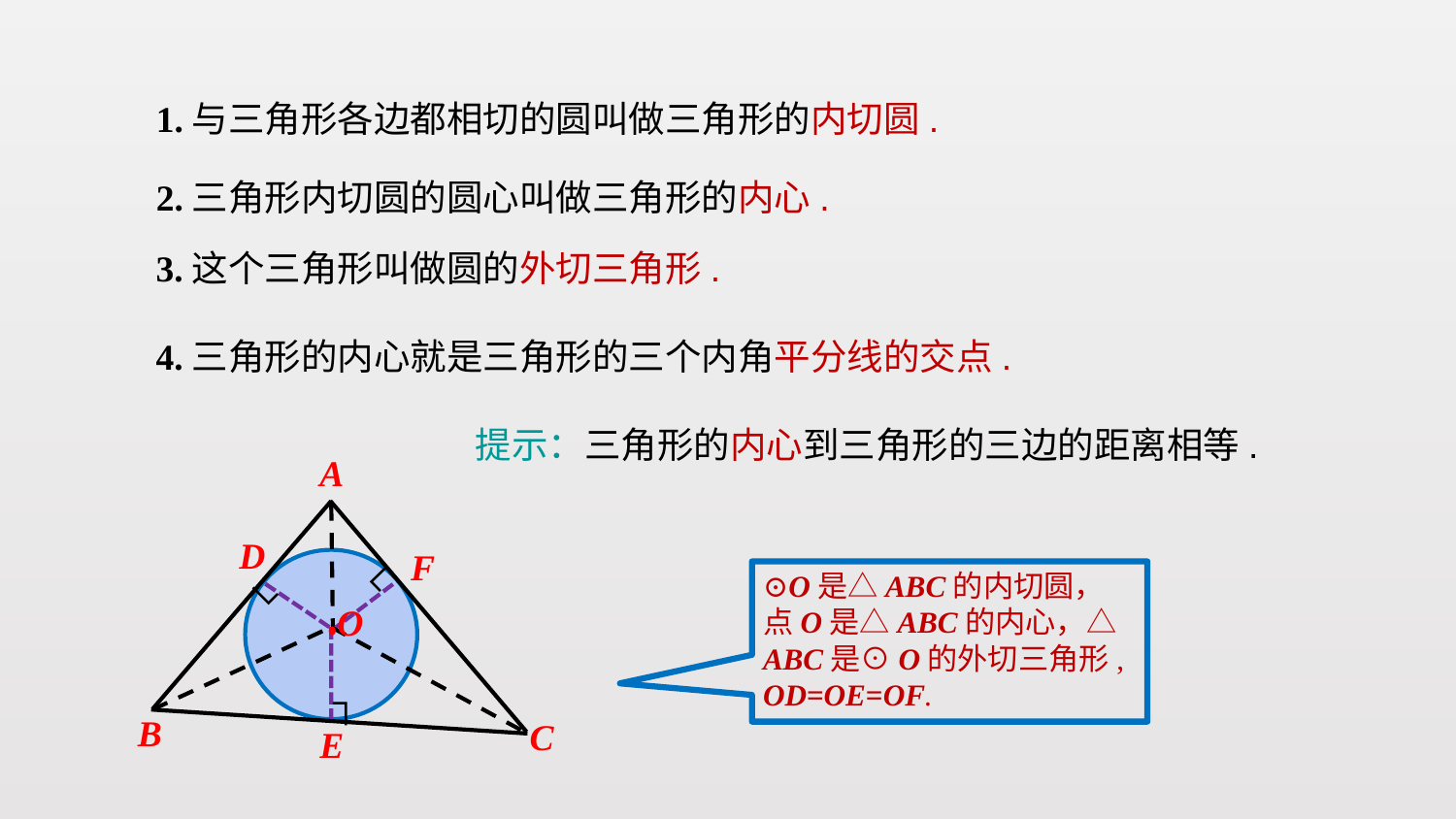

1.与三角形各边都相切的圆叫做三角形的内切圆.
2.三角形内切圆的圆心叫做三角形的内心.
3.这个三角形叫做圆的外切三角形.
4.三角形的内心就是三角形的三个内角平分线的交点.
提示：三角形的内心到三角形的三边的距离相等.
A

D
F

┐
┐

O

┐
C

E
⊙O是△ABC的内切圆，
点O是△ABC的内心，△ABC是⊙O的外切三角形,
OD=OE=OF.

B